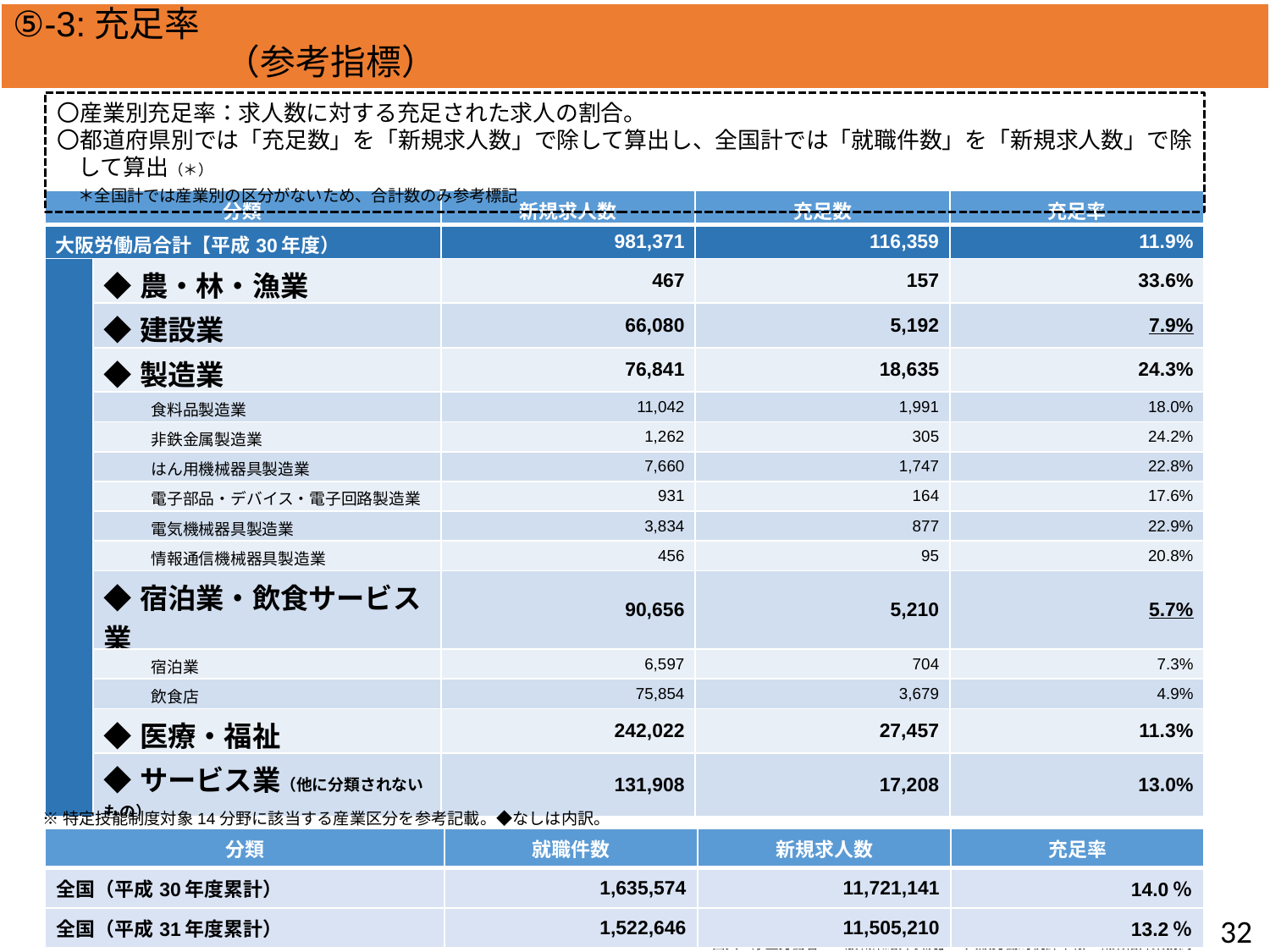

方向性Ⅲ）東西二極の一極としての社会経済構造の構築
⑤-3:充足率　　　　　　　　　　　　　　　　　　　　　　　　　　　　　　　　　　　（参考指標）
〇産業別充足率：求人数に対する充足された求人の割合。
〇都道府県別では「充足数」を「新規求人数」で除して算出し、全国計では「就職件数」を「新規求人数」で除して算出（＊）
　＊全国計では産業別の区分がないため、合計数のみ参考標記
| 分類 |  | 新規求人数 | 充足数 | 充足率 |
| --- | --- | --- | --- | --- |
| 大阪労働局合計【平成30年度） |  | 981,371 | 116,359 | 11.9% |
|  | ◆農・林・漁業 | 467 | 157 | 33.6% |
|  | ◆建設業 | 66,080 | 5,192 | 7.9% |
|  | ◆製造業 | 76,841 | 18,635 | 24.3% |
|  | 食料品製造業 | 11,042 | 1,991 | 18.0% |
|  | 非鉄金属製造業 | 1,262 | 305 | 24.2% |
|  | はん用機械器具製造業 | 7,660 | 1,747 | 22.8% |
|  | 電子部品・デバイス・電子回路製造業 | 931 | 164 | 17.6% |
|  | 電気機械器具製造業 | 3,834 | 877 | 22.9% |
|  | 情報通信機械器具製造業 | 456 | 95 | 20.8% |
|  | ◆宿泊業・飲食サービス業 | 90,656 | 5,210 | 5.7% |
|  | 宿泊業 | 6,597 | 704 | 7.3% |
|  | 飲食店 | 75,854 | 3,679 | 4.9% |
|  | ◆医療・福祉 | 242,022 | 27,457 | 11.3% |
|  | ◆サービス業（他に分類されないもの） | 131,908 | 17,208 | 13.0% |
※特定技能制度対象14分野に該当する産業区分を参考記載。◆なしは内訳。
| 分類 | 就職件数 | 新規求人数 | 充足率 |
| --- | --- | --- | --- |
| 全国（平成30年度累計） | 1,635,574 | 11,721,141 | 14.0％ |
| 全国（平成31年度累計） | 1,522,646 | 11,505,210 | 13.2％ |

32
出典：厚生労働省「一般職業紹介状況」・大阪労働局統計年報「職業紹介業務関係」